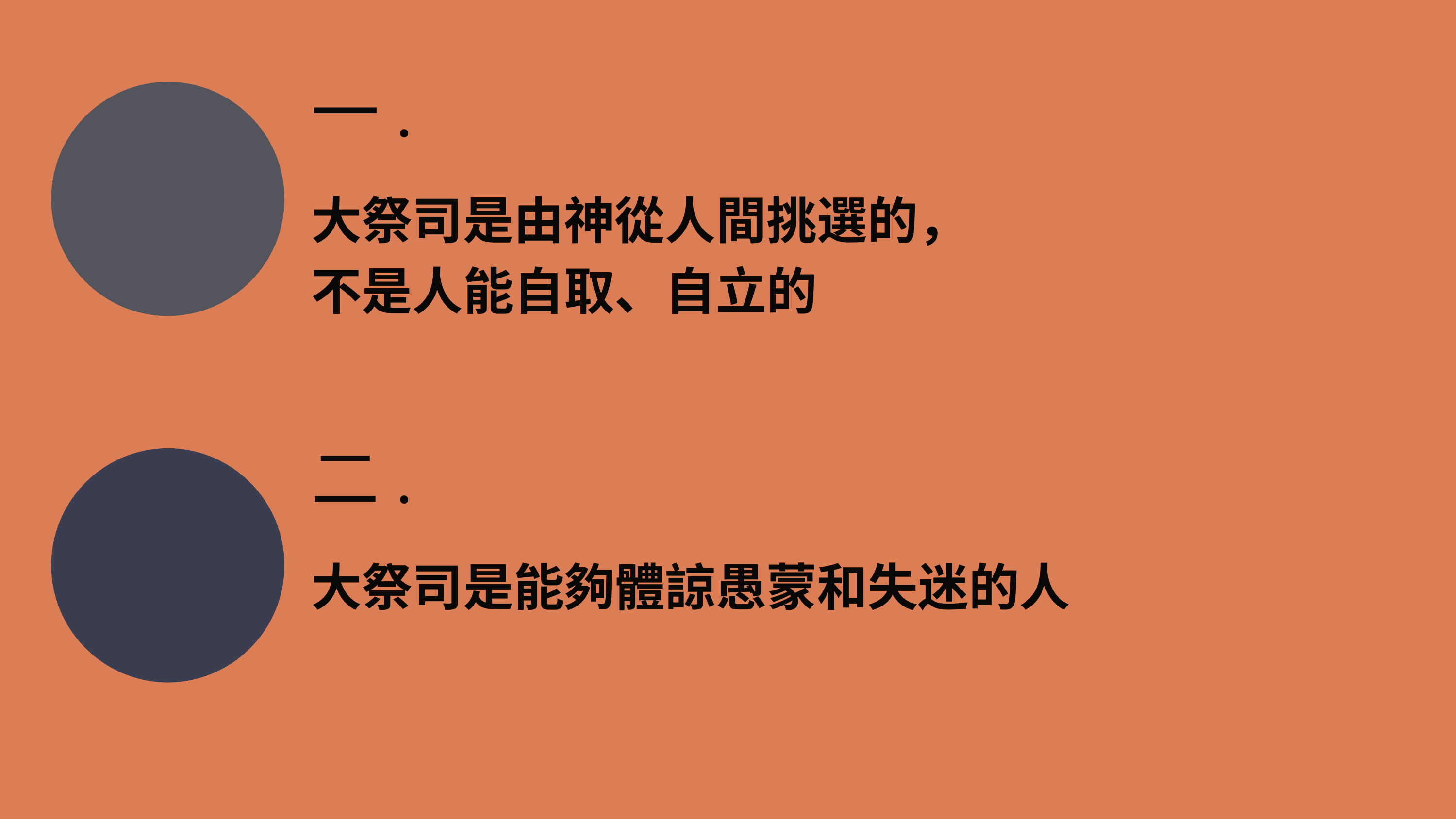

一.

大祭司是由神從人間挑選的，
不是人能自取、自立的
二.

大祭司是能夠體諒愚蒙和失迷的人